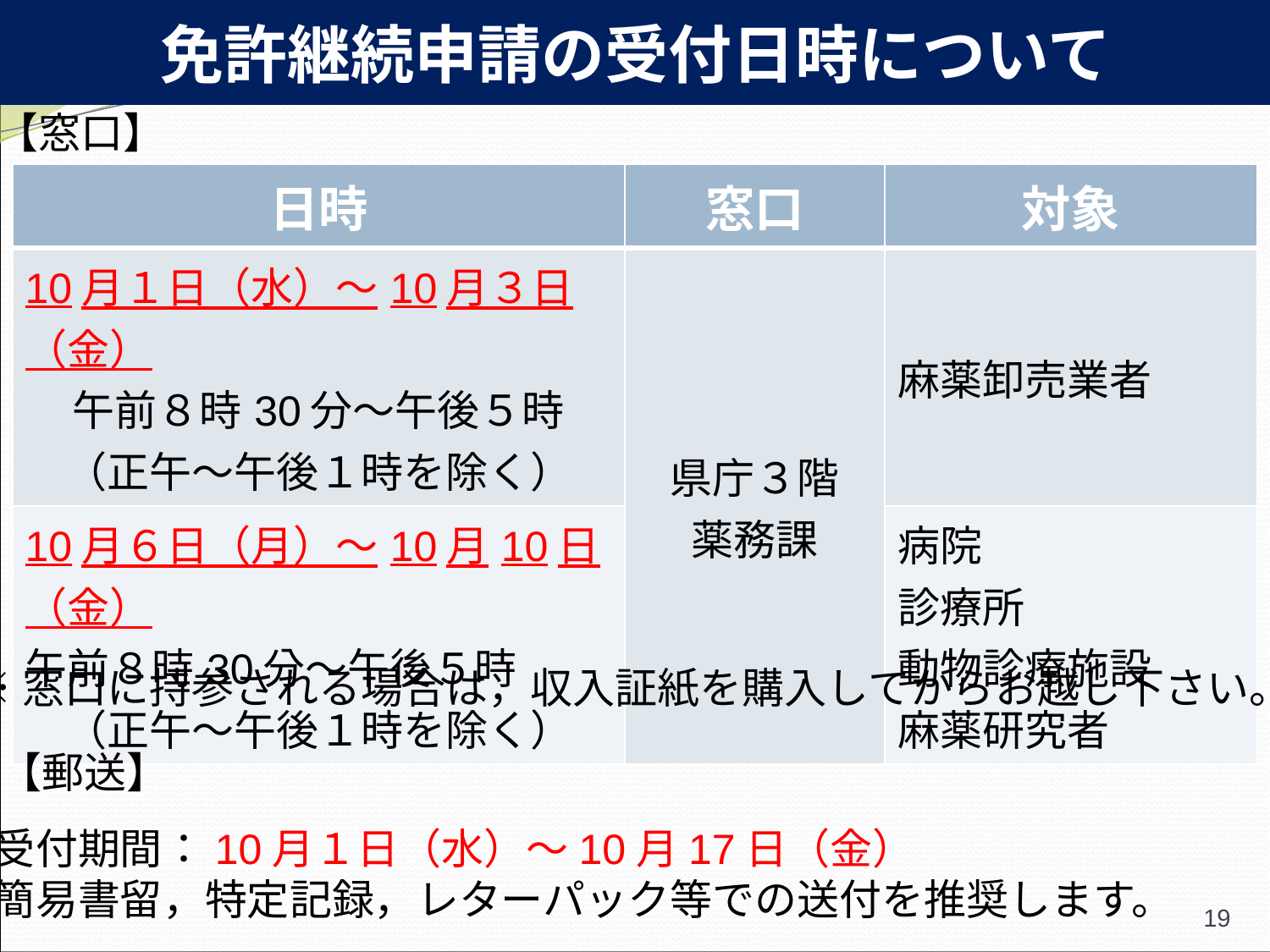

免許継続申請の受付日時について
【窓口】
| 日時 | 窓口 | 対象 |
| --- | --- | --- |
| 10月１日（水）～10月３日（金） 午前８時30分～午後５時 （正午～午後１時を除く） | 県庁３階 薬務課 | 麻薬卸売業者 |
| 10月６日（月）～10月10日（金） 午前８時30分～午後５時 （正午～午後１時を除く） |  | 病院 診療所 動物診療施設 麻薬研究者 |
※窓口に持参される場合は，収入証紙を購入してからお越し下さい。
【郵送】
　　受付期間：10月１日（水）～10月17日（金）
　　簡易書留，特定記録，レターパック等での送付を推奨します。
19